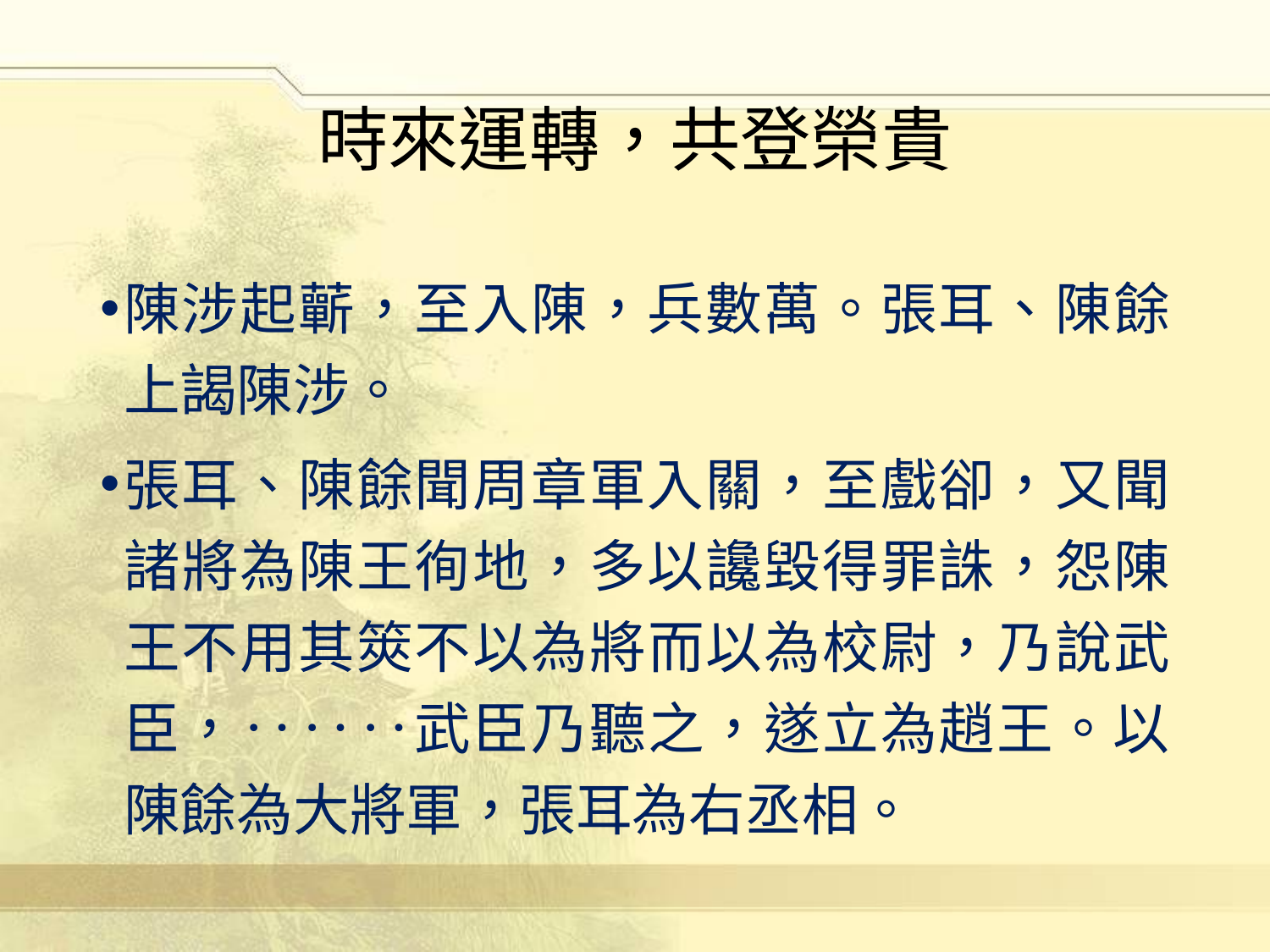

# 時來運轉，共登榮貴
陳涉起蘄，至入陳，兵數萬。張耳、陳餘上謁陳涉。
張耳、陳餘聞周章軍入關，至戲卻，又聞諸將為陳王徇地，多以讒毀得罪誅，怨陳王不用其筴不以為將而以為校尉，乃說武臣，‥‥‥武臣乃聽之，遂立為趙王。以陳餘為大將軍，張耳為右丞相。